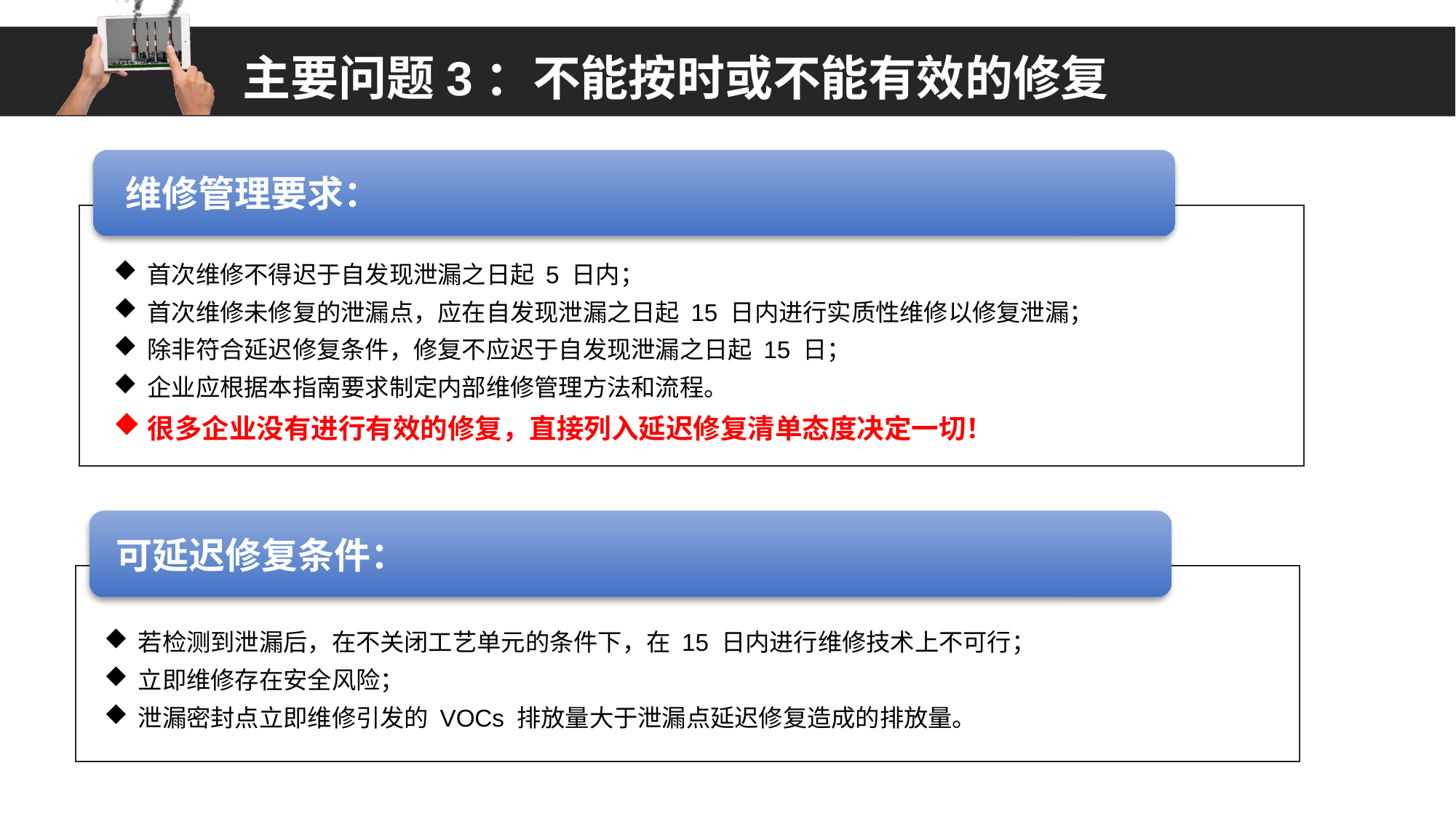

主要问题3：不能按时或不能有效的修复

维修管理要求：

首次维修不得迟于自发现泄漏之日起 5 日内；
首次维修未修复的泄漏点，应在自发现泄漏之日起 15 日内进行实质性维修以修复泄漏；
除非符合延迟修复条件，修复不应迟于自发现泄漏之日起 15 日；
企业应根据本指南要求制定内部维修管理方法和流程。
很多企业没有进行有效的修复，直接列入延迟修复清单态度决定一切！

可延迟修复条件：

若检测到泄漏后，在不关闭工艺单元的条件下，在 15 日内进行维修技术上不可行；
立即维修存在安全风险；
泄漏密封点立即维修引发的 VOCs 排放量大于泄漏点延迟修复造成的排放量。